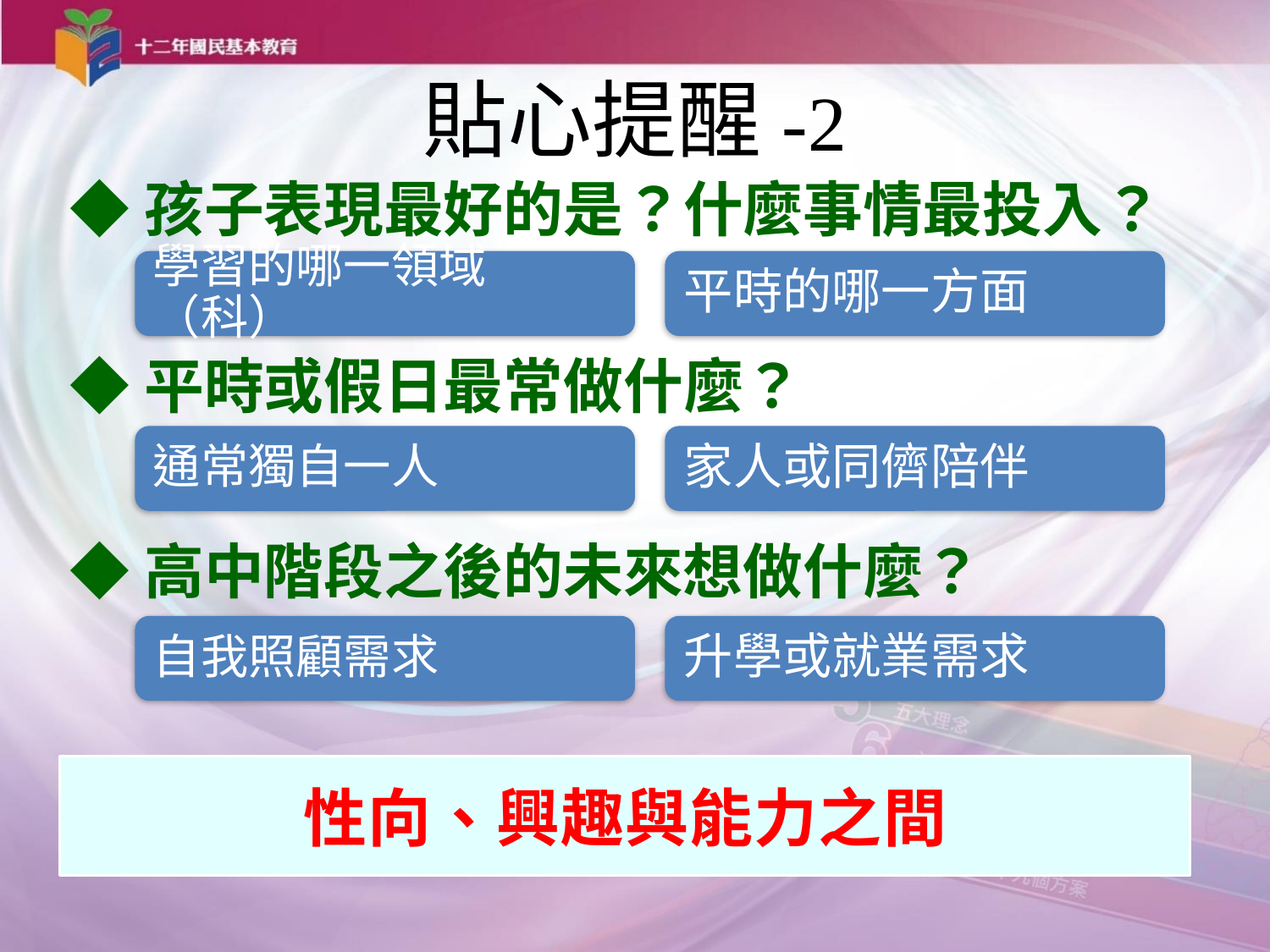

貼心提醒-2
◆孩子表現最好的是？什麼事情最投入？

◆平時或假日最常做什麼？

◆高中階段之後的未來想做什麼？

學習的哪一領域（科）

平時的哪一方面

通常獨自一人

家人或同儕陪伴

自我照顧需求

升學或就業需求
性向、興趣與能力之間